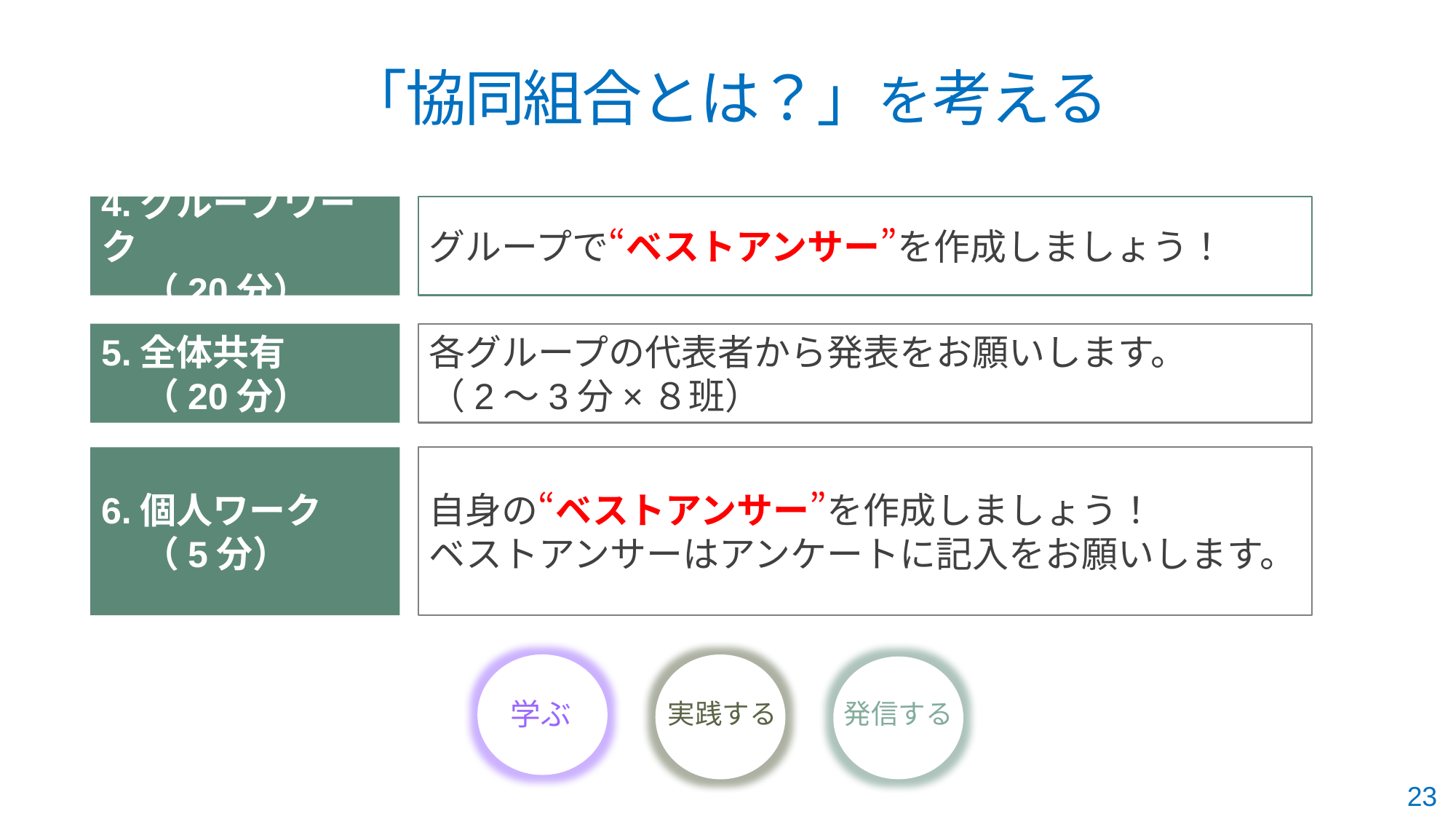

「協同組合とは？」を考える
4.グループワーク
    （20分）
グループで“ベストアンサー”を作成しましょう！
5.全体共有
    （20分）
各グループの代表者から発表をお願いします。
（2～3分×８班）
6.個人ワーク
    （5分）
自身の“ベストアンサー”を作成しましょう！
ベストアンサーはアンケートに記入をお願いします。

学ぶ
実践する
発信する
23